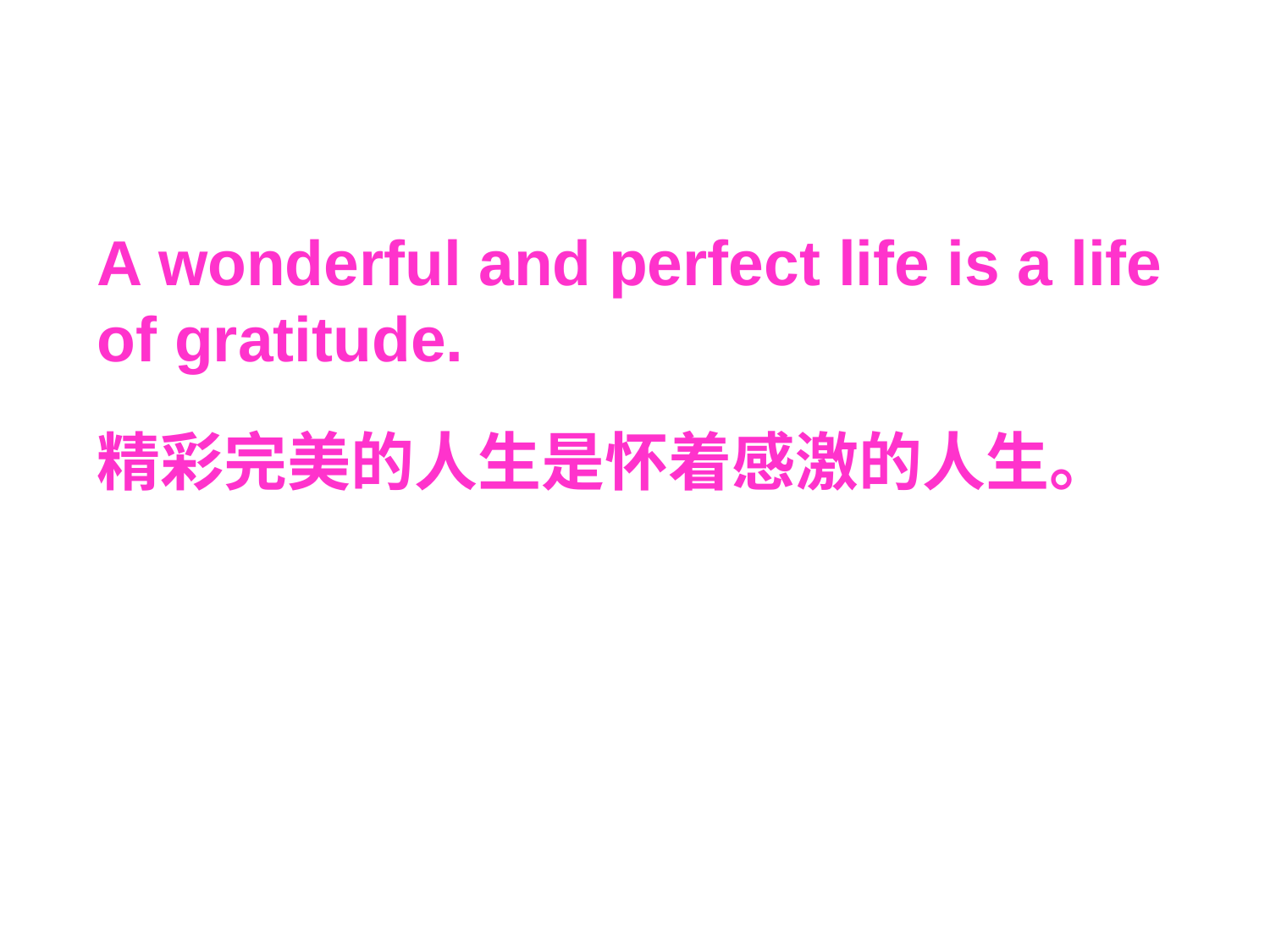

A wonderful and perfect life is a life of gratitude.
精彩完美的人生是怀着感激的人生。